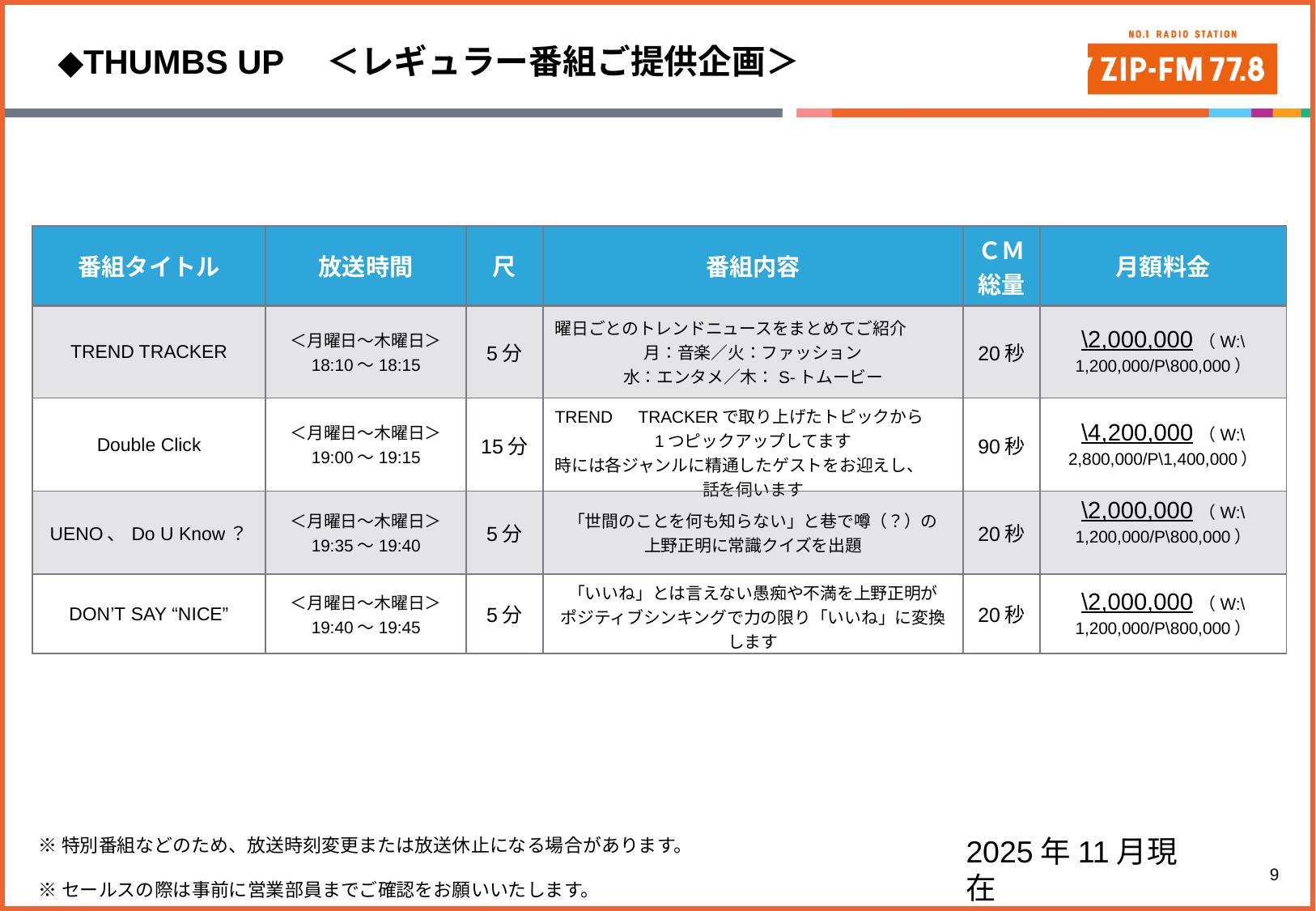

◆THUMBS UP　＜レギュラー番組ご提供企画＞
| 番組タイトル | 放送時間 | 尺 | 番組内容 | ＣＭ総量 | 月額料金 |
| --- | --- | --- | --- | --- | --- |
| TREND TRACKER | ＜月曜日～木曜日＞ 18:10～18:15 | 5分 | 曜日ごとのトレンドニュースをまとめてご紹介 月：音楽／火：ファッション 水：エンタメ／木：S-トムービー | 20秒 | \2,000,000（W:\1,200,000/P\800,000） |
| Double Click | ＜月曜日～木曜日＞ 19:00～19:15 | 15分 | TREND　TRACKERで取り上げたトピックから 1つピックアップしてます 時には各ジャンルに精通したゲストをお迎えし、 話を伺います | 90秒 | \4,200,000（W:\2,800,000/P\1,400,000） |
| UENO、Do U Know？ | ＜月曜日～木曜日＞ 19:35～19:40 | 5分 | 「世間のことを何も知らない」と巷で噂（？）の 上野正明に常識クイズを出題 | 20秒 | \2,000,000（W:\1,200,000/P\800,000） |
| DON’T SAY “NICE” | ＜月曜日～木曜日＞ 19:40～19:45 | 5分 | 「いいね」とは言えない愚痴や不満を上野正明が ポジティブシンキングで力の限り「いいね」に変換します | 20秒 | \2,000,000（W:\1,200,000/P\800,000） |
2025年11月現在
※特別番組などのため、放送時刻変更または放送休止になる場合があります。
※セールスの際は事前に営業部員までご確認をお願いいたします。